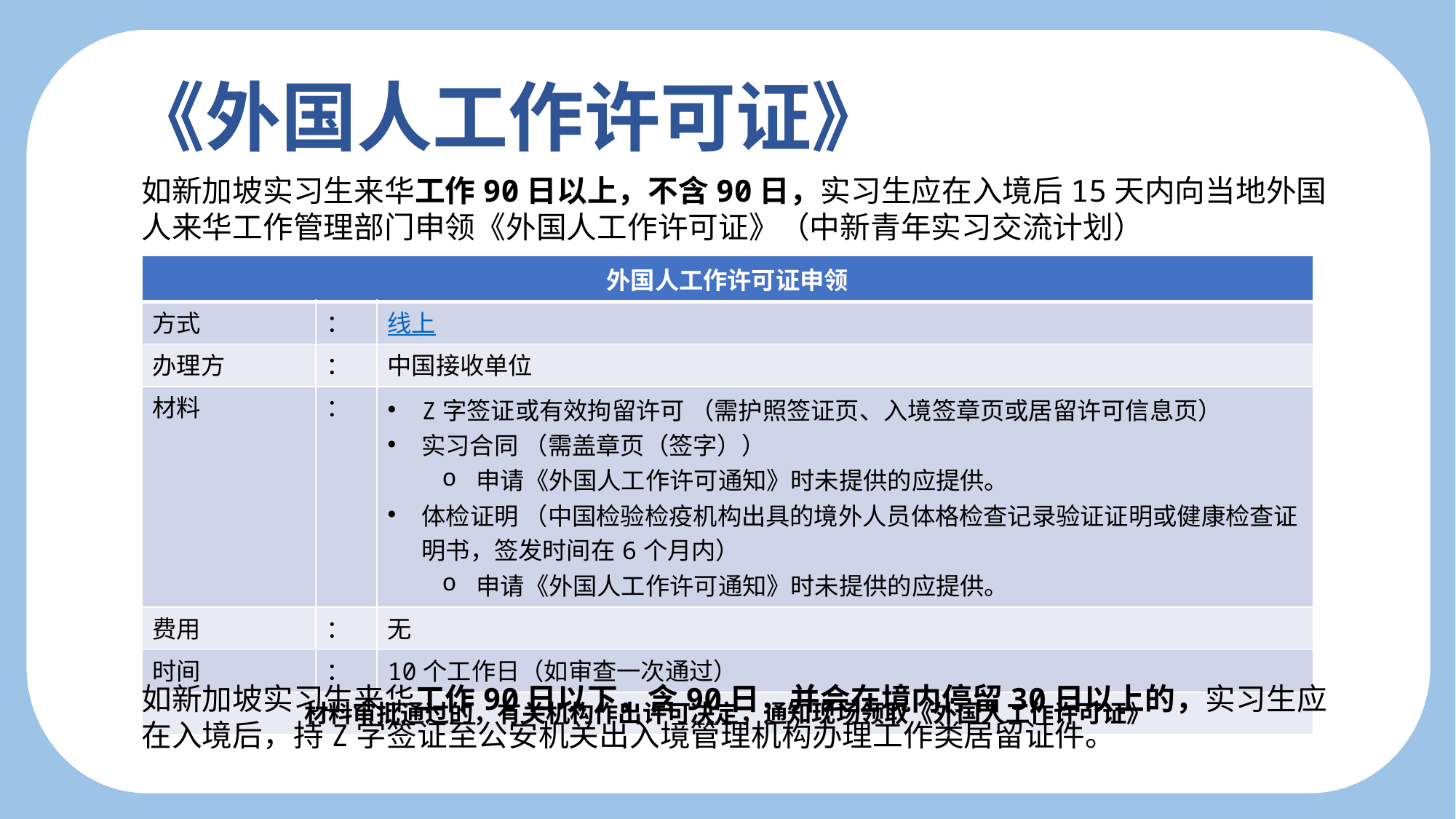

《外国人工作许可证》
如新加坡实习生来华工作90日以上，不含90日，实习生应在入境后15天内向当地外国人来华工作管理部门申领《外国人工作许可证》（中新青年实习交流计划）
| 外国人工作许可证申领 |  |  |
| --- | --- | --- |
| 方式 | ： | 线上 |
| 办理方 | ： | 中国接收单位 |
| 材料 | ： | Z字签证或有效拘留许可 （需护照签证页、入境签章页或居留许可信息页） 实习合同 （需盖章页（签字）） 申请《外国人工作许可通知》时未提供的应提供。 体检证明 （中国检验检疫机构出具的境外人员体格检查记录验证证明或健康检查证明书，签发时间在6个月内） 申请《外国人工作许可通知》时未提供的应提供。 |
| 费用 | ： | 无 |
| 时间 | ： | 10个工作日（如审查一次通过） |
| 材料审批通过的，有关机构作出许可决定，通知现场领取《外国人工作许可证》 |  |  |
如新加坡实习生来华工作90日以下，含90日，并会在境内停留30日以上的，实习生应在入境后，持Z字签证至公安机关出入境管理机构办理工作类居留证件。